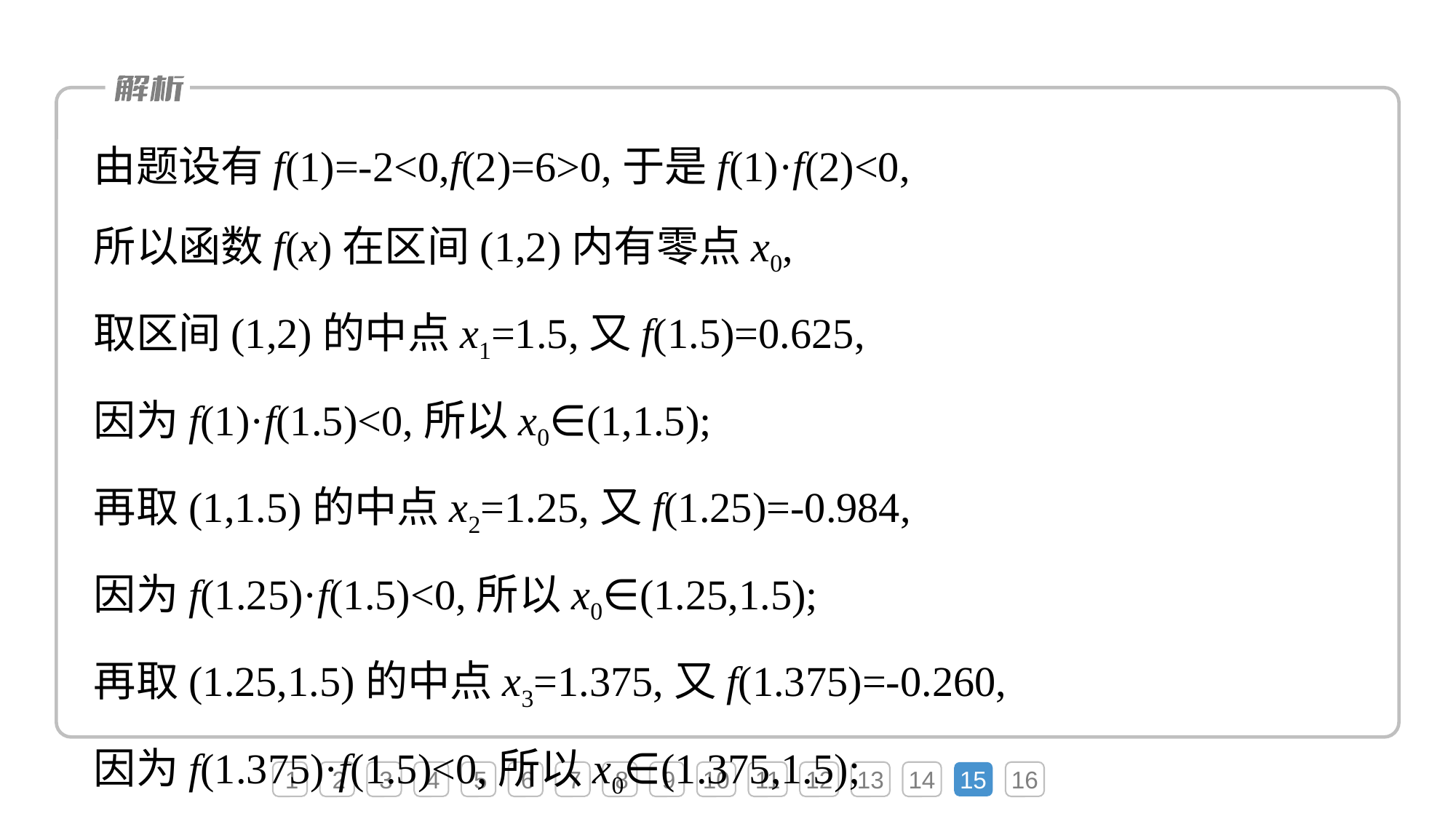

由题设有f(1)=-2<0,f(2)=6>0,于是f(1)·f(2)<0,
所以函数f(x)在区间(1,2)内有零点x0,
取区间(1,2)的中点x1=1.5,又f(1.5)=0.625,
因为f(1)·f(1.5)<0,所以x0∈(1,1.5);
再取(1,1.5)的中点x2=1.25,又f(1.25)=-0.984,
因为f(1.25)·f(1.5)<0,所以x0∈(1.25,1.5);
再取(1.25,1.5)的中点x3=1.375,又f(1.375)=-0.260,
因为f(1.375)·f(1.5)<0,所以x0∈(1.375,1.5);
1
2
3
4
5
6
7
8
9
10
11
12
13
14
15
16